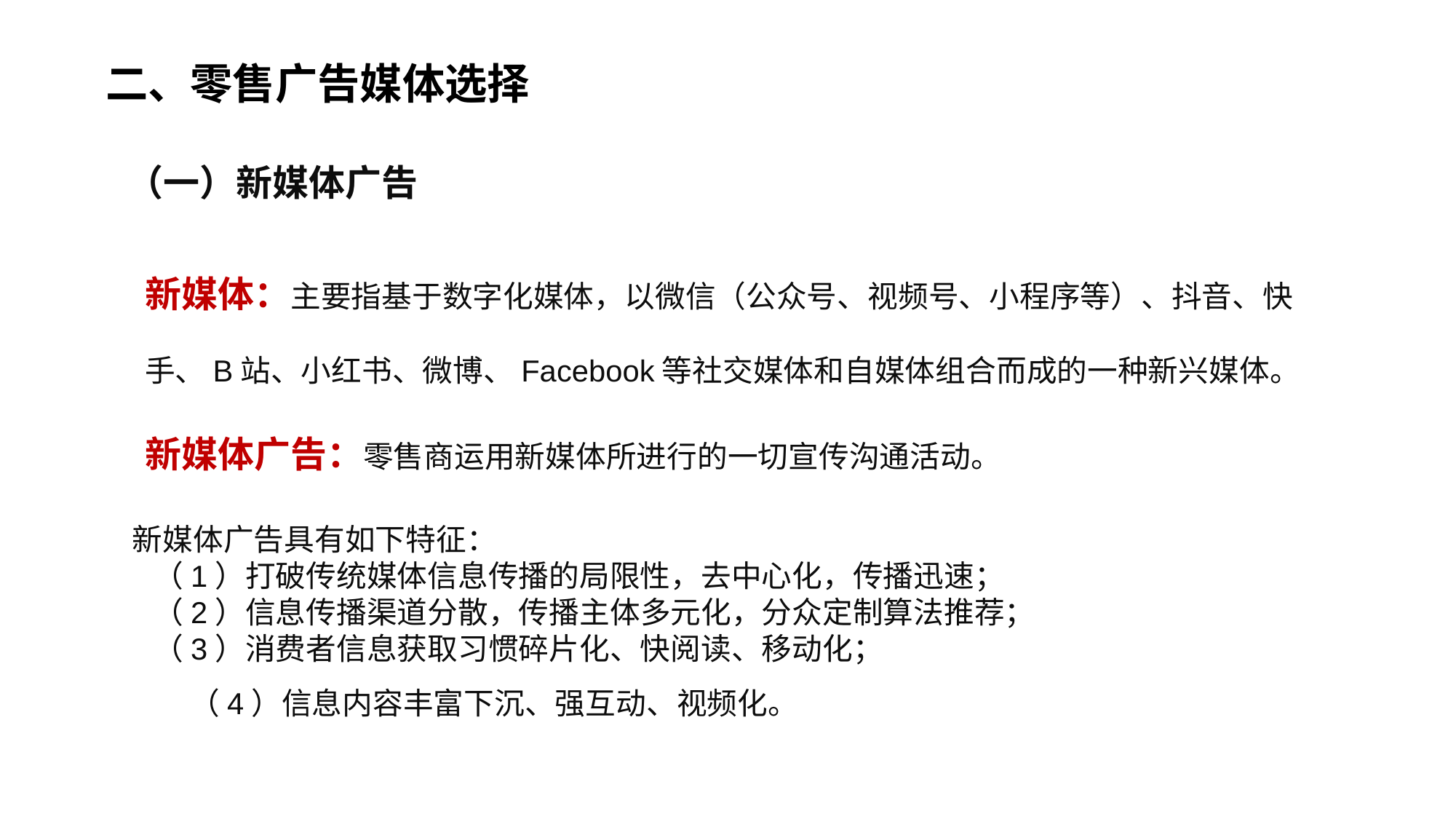

二、零售广告媒体选择
（一）新媒体广告
新媒体：主要指基于数字化媒体，以微信（公众号、视频号、小程序等）、抖音、快手、B站、小红书、微博、Facebook等社交媒体和自媒体组合而成的一种新兴媒体。
新媒体广告：零售商运用新媒体所进行的一切宣传沟通活动。
新媒体广告具有如下特征：  （1）打破传统媒体信息传播的局限性，去中心化，传播迅速；  （2）信息传播渠道分散，传播主体多元化，分众定制算法推荐；  （3）消费者信息获取习惯碎片化、快阅读、移动化；  （4）信息内容丰富下沉、强互动、视频化。